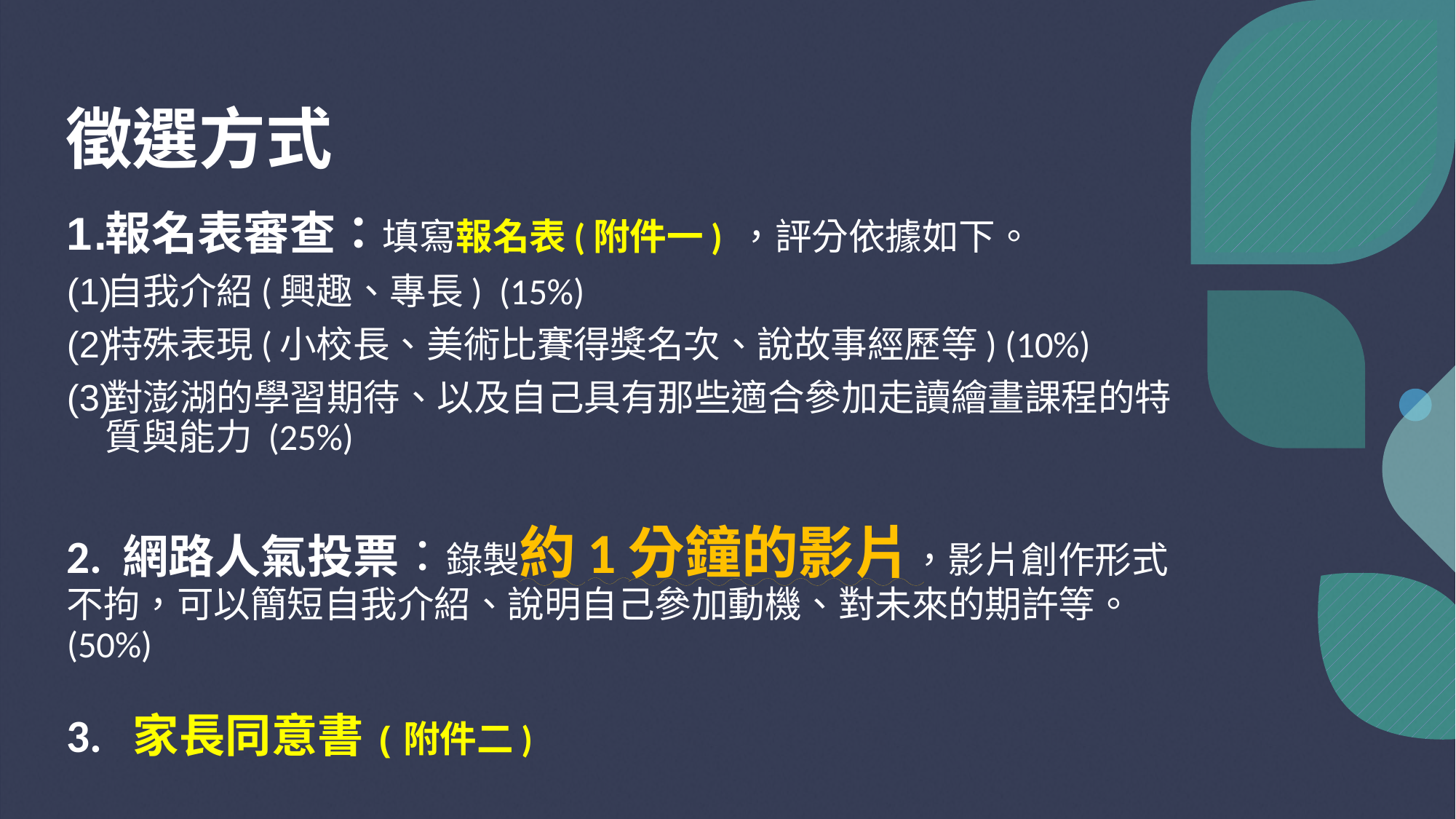

# 徵選方式
報名表審查：填寫報名表(附件一) ，評分依據如下。
自我介紹(興趣、專長)  (15%)
特殊表現(小校長、美術比賽得獎名次、說故事經歷等) (10%)
對澎湖的學習期待、以及自己具有那些適合參加走讀繪畫課程的特質與能力 (25%)

2. 網路人氣投票：錄製約1分鐘的影片，影片創作形式不拘，可以簡短自我介紹、說明自己參加動機、對未來的期許等。 (50%)
3.  家長同意書(附件二)